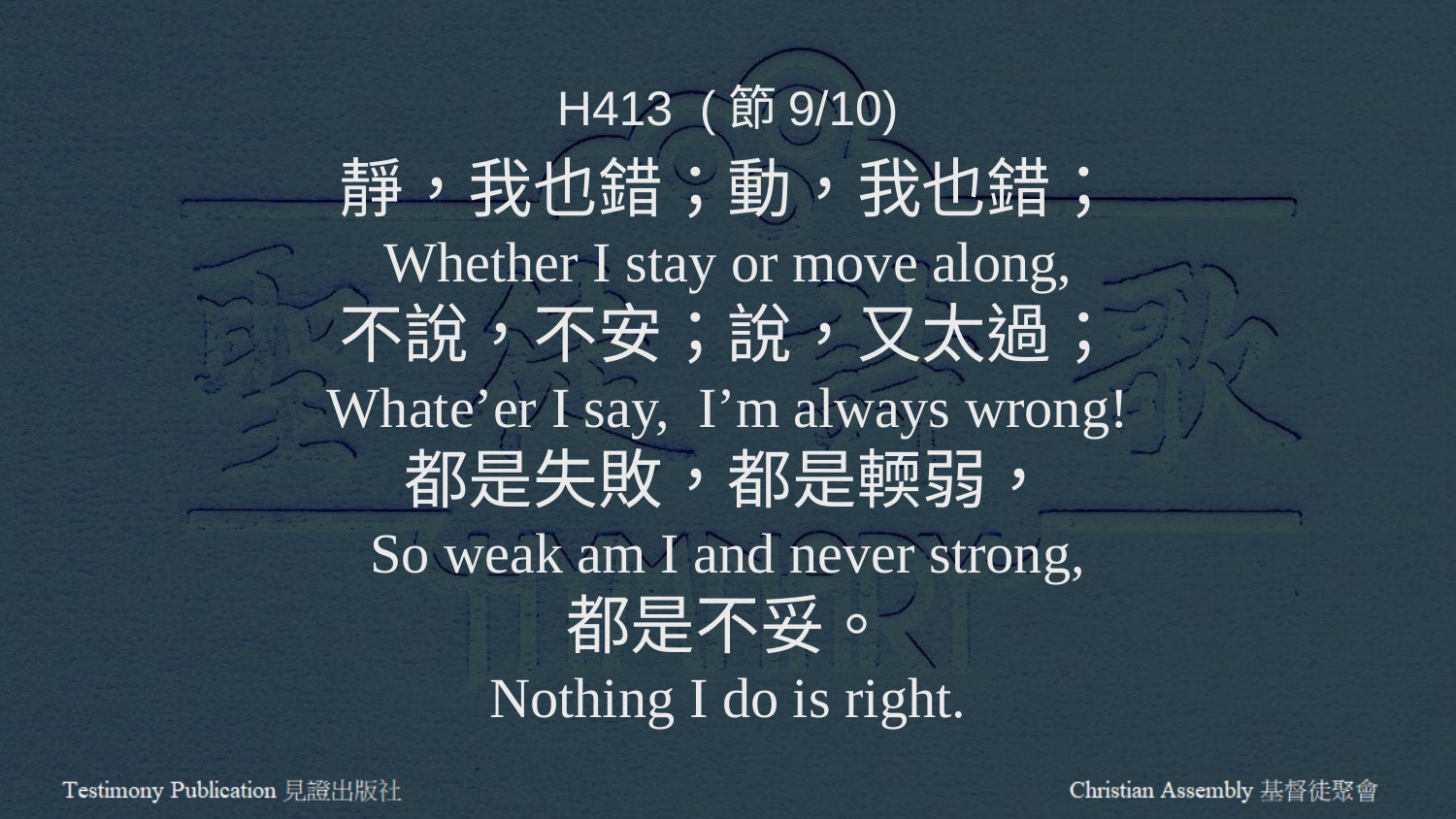

H413  (節9/10)
靜，我也錯；動，我也錯；
Whether I stay or move along,
不說，不安；說，又太過；
Whate’er I say,  I’m always wrong!
都是失敗，都是輭弱，
So weak am I and never strong,
都是不妥。
Nothing I do is right.